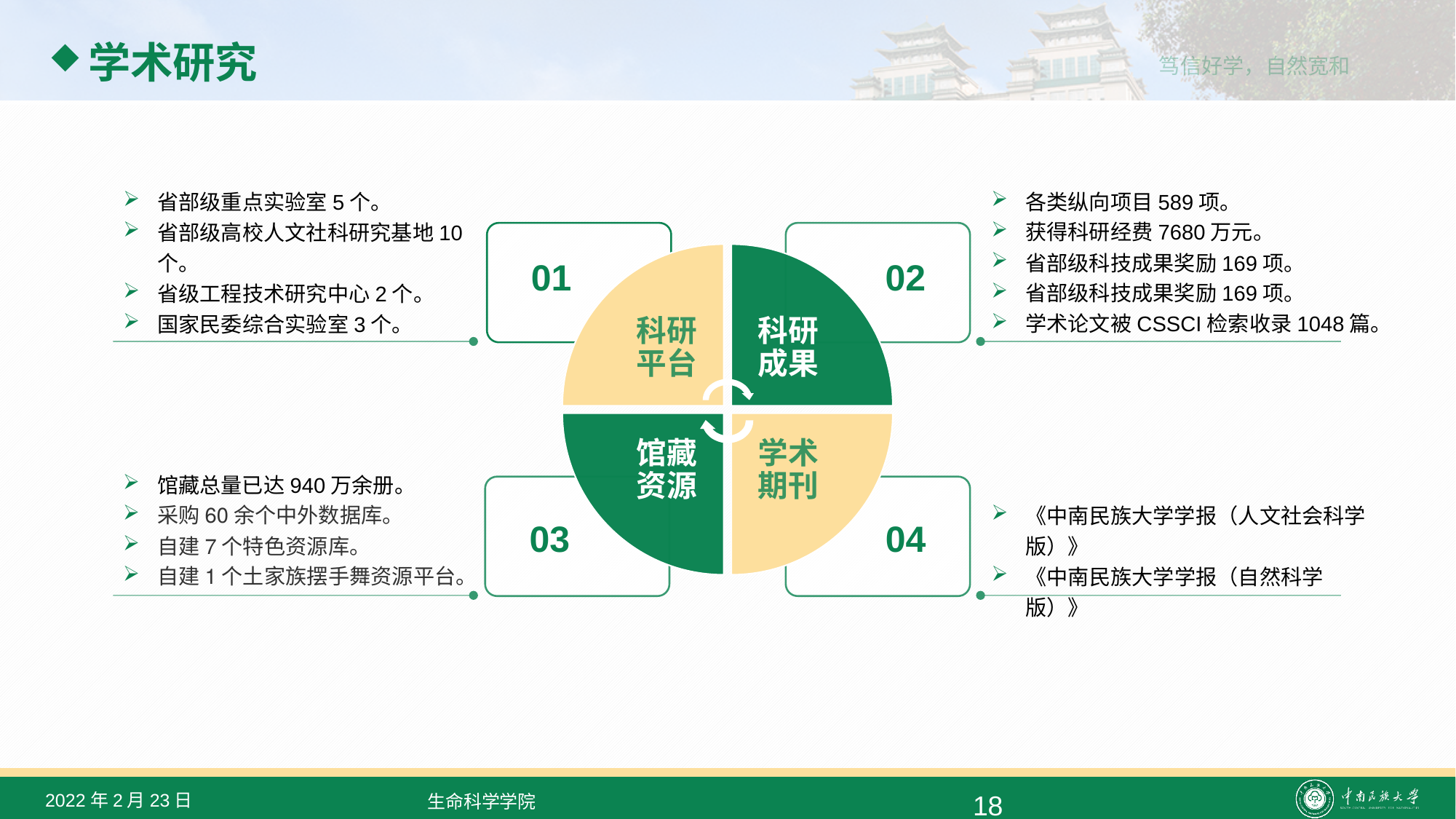

# 学术研究
各类纵向项目589项。
获得科研经费7680万元。
省部级科技成果奖励169项。
省部级科技成果奖励169项。
学术论文被CSSCI检索收录1048篇。
省部级重点实验室5个。
省部级高校人文社科研究基地10个。
省级工程技术研究中心2个。
国家民委综合实验室3个。
01
02
科研平台
科研成果

学术期刊
馆藏资源
馆藏总量已达940万余册。
采购60余个中外数据库。
自建7个特色资源库。
自建1个土家族摆手舞资源平台。
03
04
《中南民族大学学报（人文社会科学版）》
《中南民族大学学报（自然科学版）》
2022年2月23日
18
生命科学学院